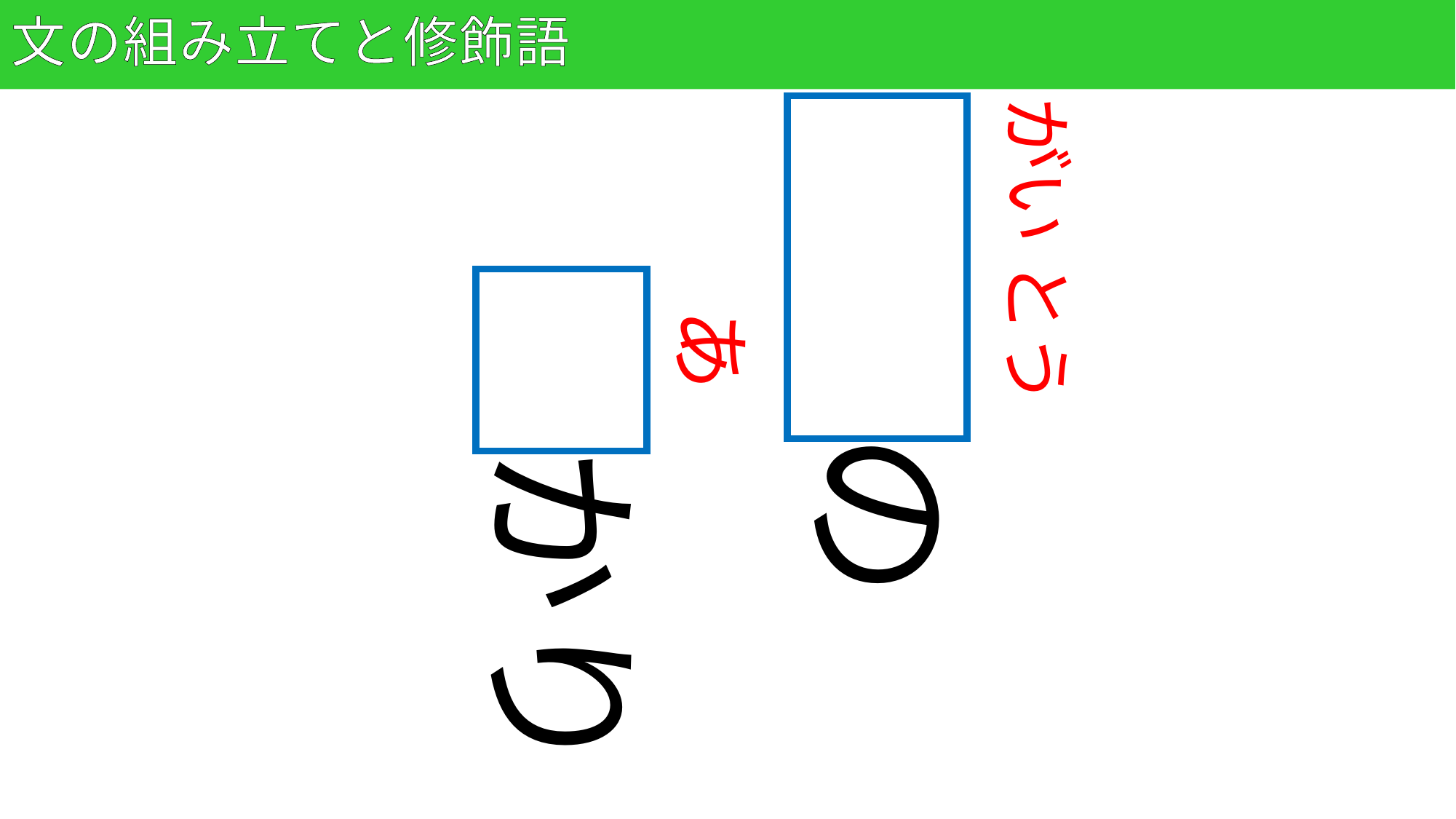

# 文の組み立てと修飾語
105
街灯の
がい とう

明かり

あ